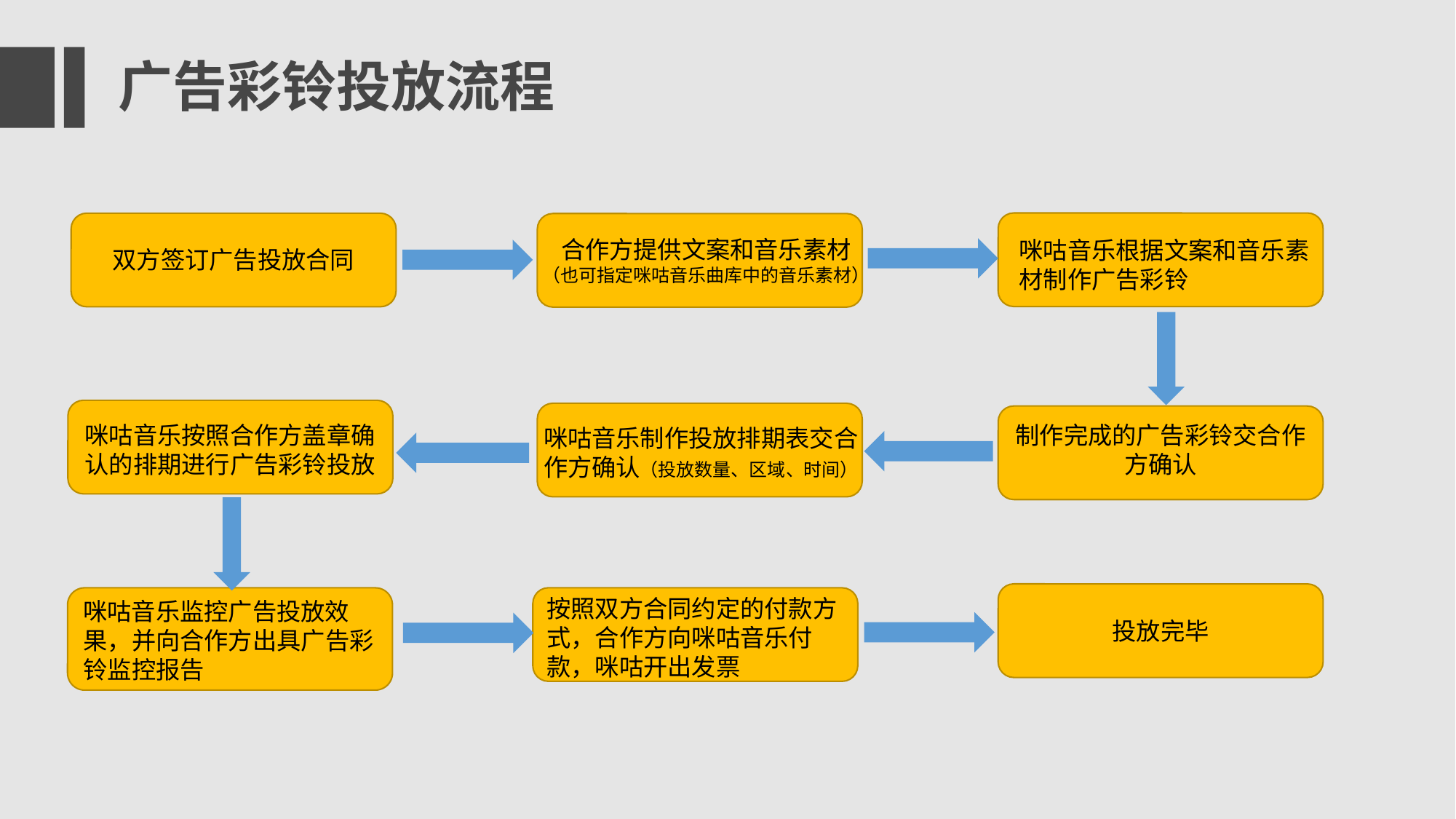

广告彩铃投放流程

合作方提供文案和音乐素材
（也可指定咪咕音乐曲库中的音乐素材）
咪咕音乐根据文案和音乐素材制作广告彩铃

双方签订广告投放合同

咪咕音乐按照合作方盖章确认的排期进行广告彩铃投放
制作完成的广告彩铃交合作方确认
咪咕音乐制作投放排期表交合作方确认（投放数量、区域、时间）

按照双方合同约定的付款方式，合作方向咪咕音乐付款，咪咕开出发票
咪咕音乐监控广告投放效果，并向合作方出具广告彩铃监控报告
投放完毕